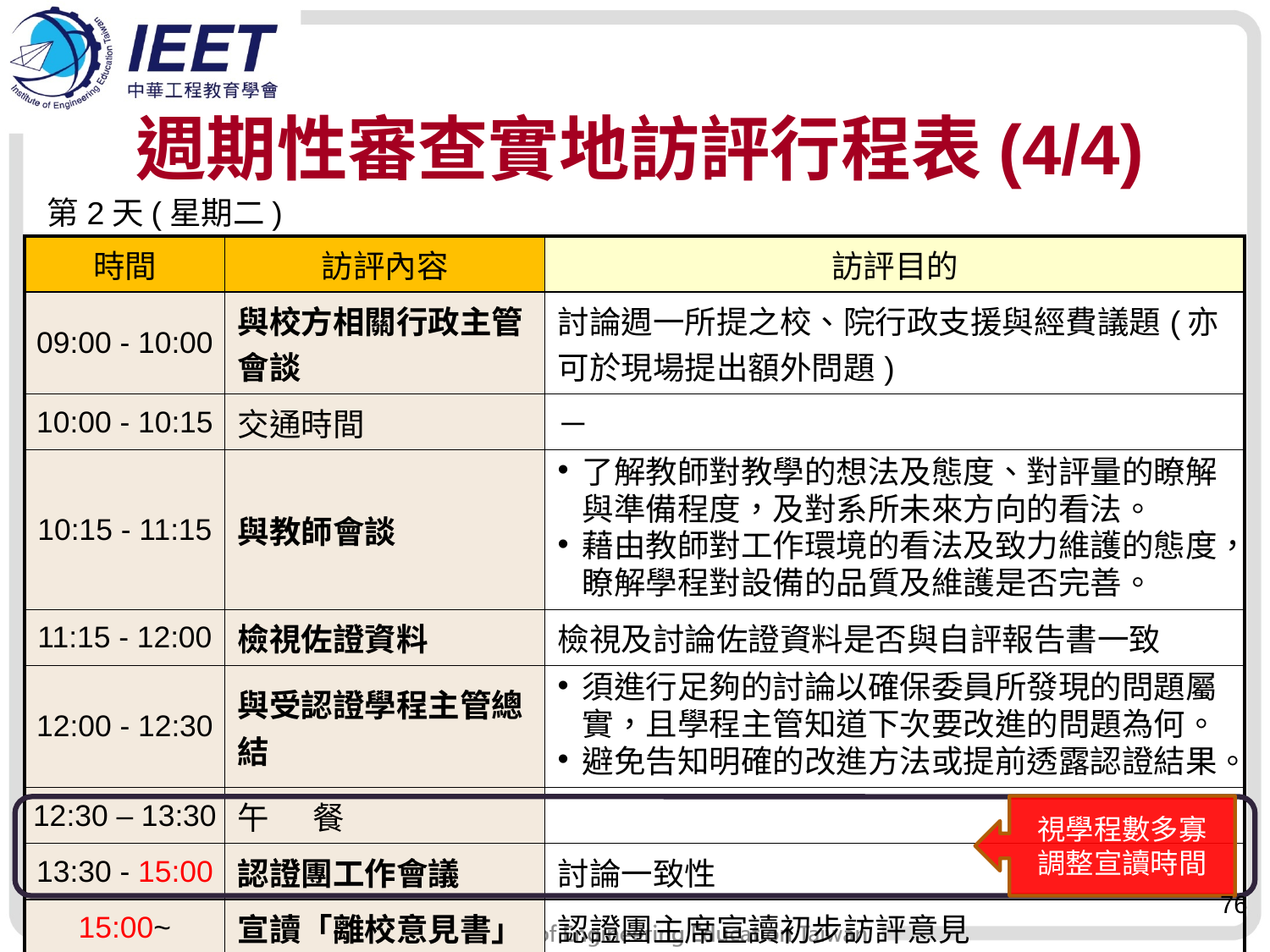

週期性審查實地訪評行程表(4/4)
第2天(星期二)
| 時間 | 訪評內容 | 訪評目的 |
| --- | --- | --- |
| 09:00 - 10:00 | 與校方相關行政主管會談 | 討論週一所提之校、院行政支援與經費議題(亦可於現場提出額外問題) |
| 10:00 - 10:15 | 交通時間 | － |
| 10:15 - 11:15 | 與教師會談 | 了解教師對教學的想法及態度、對評量的瞭解與準備程度，及對系所未來方向的看法。 藉由教師對工作環境的看法及致力維護的態度，瞭解學程對設備的品質及維護是否完善。 |
| 11:15 - 12:00 | 檢視佐證資料 | 檢視及討論佐證資料是否與自評報告書一致 |
| 12:00 - 12:30 | 與受認證學程主管總結 | 須進行足夠的討論以確保委員所發現的問題屬實，且學程主管知道下次要改進的問題為何。 避免告知明確的改進方法或提前透露認證結果。 |
| 12:30 – 13:30 | 午 餐 |  |
| 13:30 - 15:00 | 認證團工作會議 | 討論一致性 |
| 15:00~ | 宣讀「離校意見書」 | 認證團主席宣讀初步訪評意見 |
視學程數多寡
調整宣讀時間

76